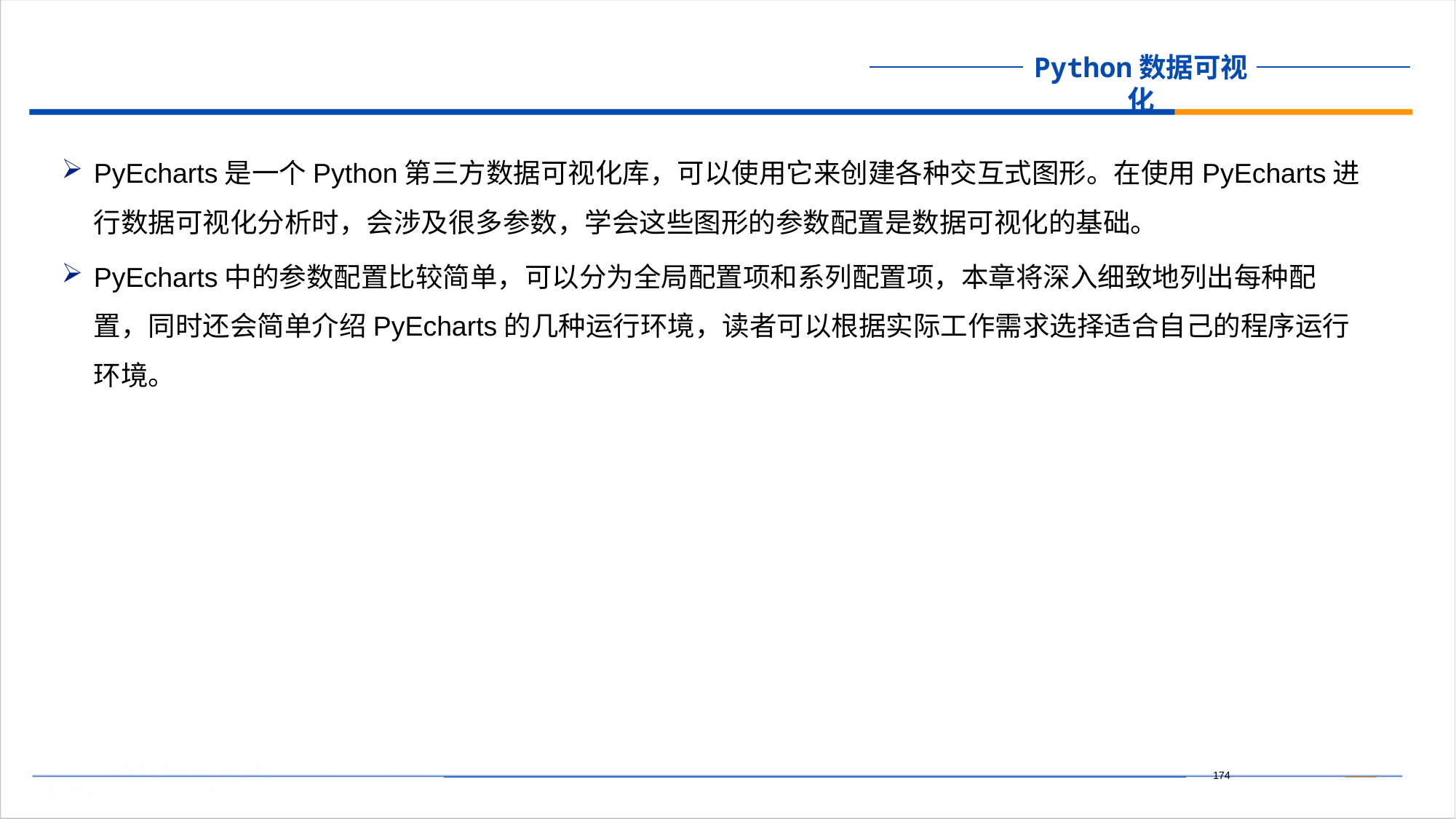

PyEcharts是一个Python第三方数据可视化库，可以使用它来创建各种交互式图形。在使用PyEcharts进行数据可视化分析时，会涉及很多参数，学会这些图形的参数配置是数据可视化的基础。
PyEcharts中的参数配置比较简单，可以分为全局配置项和系列配置项，本章将深入细致地列出每种配置，同时还会简单介绍PyEcharts的几种运行环境，读者可以根据实际工作需求选择适合自己的程序运行环境。